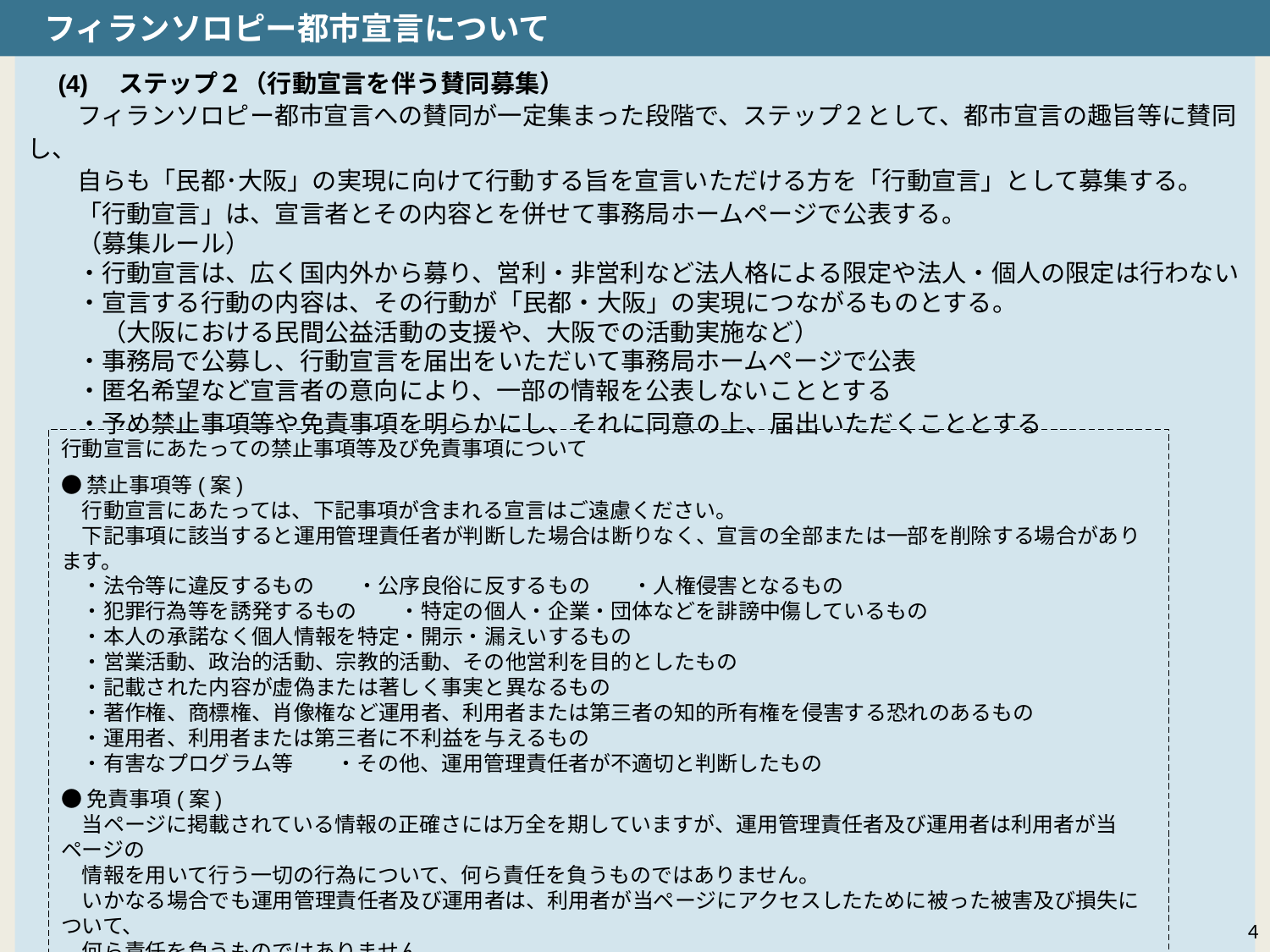

フィランソロピー都市宣言について

　(4)　ステップ２（行動宣言を伴う賛同募集）
　　フィランソロピー都市宣言への賛同が一定集まった段階で、ステップ２として、都市宣言の趣旨等に賛同し、
　　自らも「民都･大阪」の実現に向けて行動する旨を宣言いただける方を「行動宣言」として募集する。
　　「行動宣言」は、宣言者とその内容とを併せて事務局ホームページで公表する。
　　（募集ルール）
　　・行動宣言は、広く国内外から募り、営利・非営利など法人格による限定や法人・個人の限定は行わない
　　・宣言する行動の内容は、その行動が「民都・大阪」の実現につながるものとする。
　　　（大阪における民間公益活動の支援や、大阪での活動実施など）
　　・事務局で公募し、行動宣言を届出をいただいて事務局ホームページで公表
　　・匿名希望など宣言者の意向により、一部の情報を公表しないこととする
　　・予め禁止事項等や免責事項を明らかにし、それに同意の上、届出いただくこととする

行動宣言にあたっての禁止事項等及び免責事項について

●禁止事項等(案)
　行動宣言にあたっては、下記事項が含まれる宣言はご遠慮ください。
　下記事項に該当すると運用管理責任者が判断した場合は断りなく、宣言の全部または一部を削除する場合があります。
　・法令等に違反するもの　　・公序良俗に反するもの　　・人権侵害となるもの
　・犯罪行為等を誘発するもの　　・特定の個人・企業・団体などを誹謗中傷しているもの
　・本人の承諾なく個人情報を特定・開示・漏えいするもの
　・営業活動、政治的活動、宗教的活動、その他営利を目的としたもの
　・記載された内容が虚偽または著しく事実と異なるもの
　・著作権、商標権、肖像権など運用者、利用者または第三者の知的所有権を侵害する恐れのあるもの
　・運用者、利用者または第三者に不利益を与えるもの
　・有害なプログラム等　　・その他、運用管理責任者が不適切と判断したもの

●免責事項(案)
　当ページに掲載されている情報の正確さには万全を期していますが、運用管理責任者及び運用者は利用者が当ページの
　情報を用いて行う一切の行為について、何ら責任を負うものではありません。
　いかなる場合でも運用管理責任者及び運用者は、利用者が当ページにアクセスしたために被った被害及び損失について、
　何ら責任を負うものではありません。
4